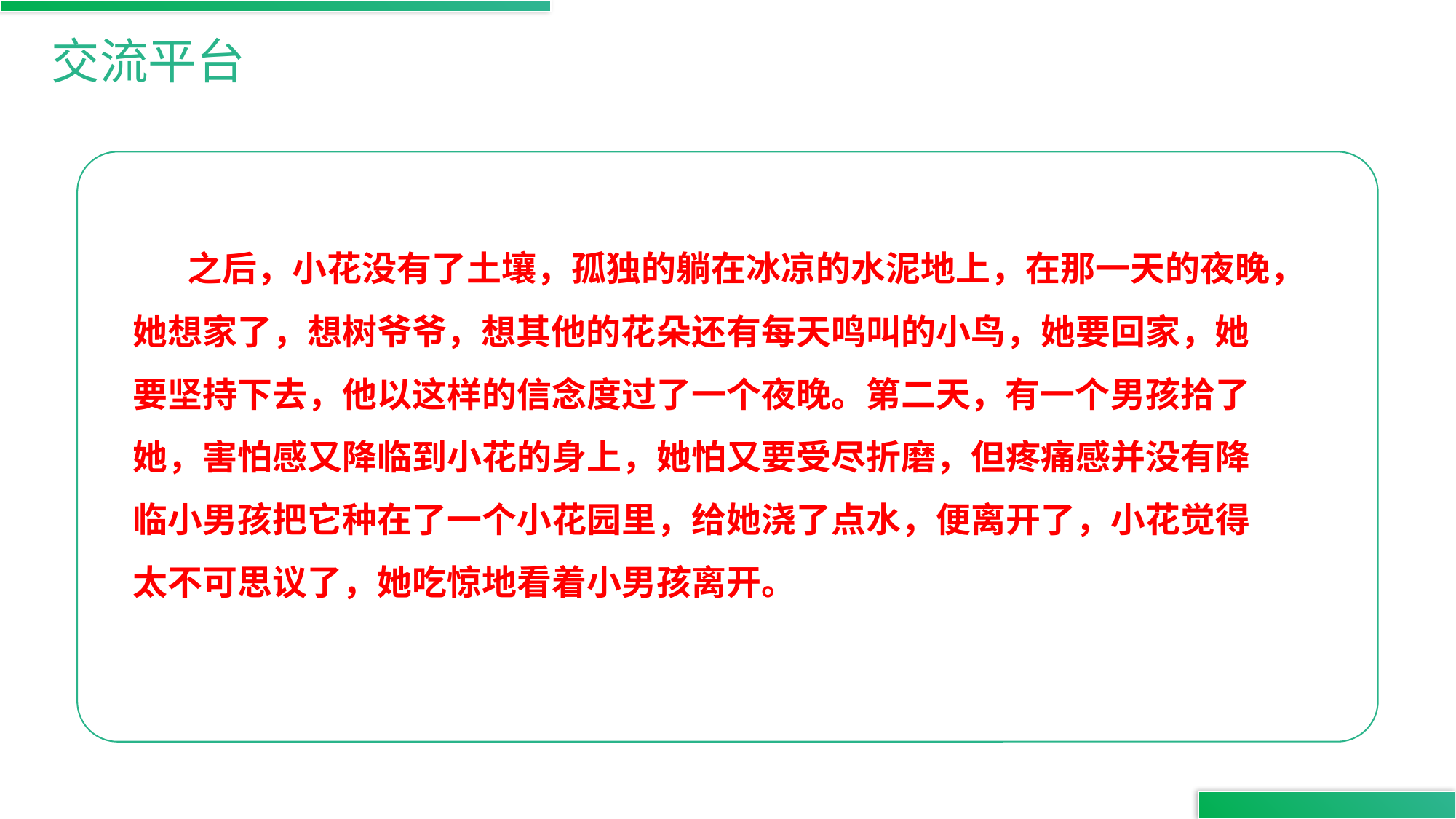

交流平台
之后，小花没有了土壤，孤独的躺在冰凉的水泥地上，在那一天的夜晚，她想家了，想树爷爷，想其他的花朵还有每天鸣叫的小鸟，她要回家，她要坚持下去，他以这样的信念度过了一个夜晚。第二天，有一个男孩拾了她，害怕感又降临到小花的身上，她怕又要受尽折磨，但疼痛感并没有降临小男孩把它种在了一个小花园里，给她浇了点水，便离开了，小花觉得太不可思议了，她吃惊地看着小男孩离开。